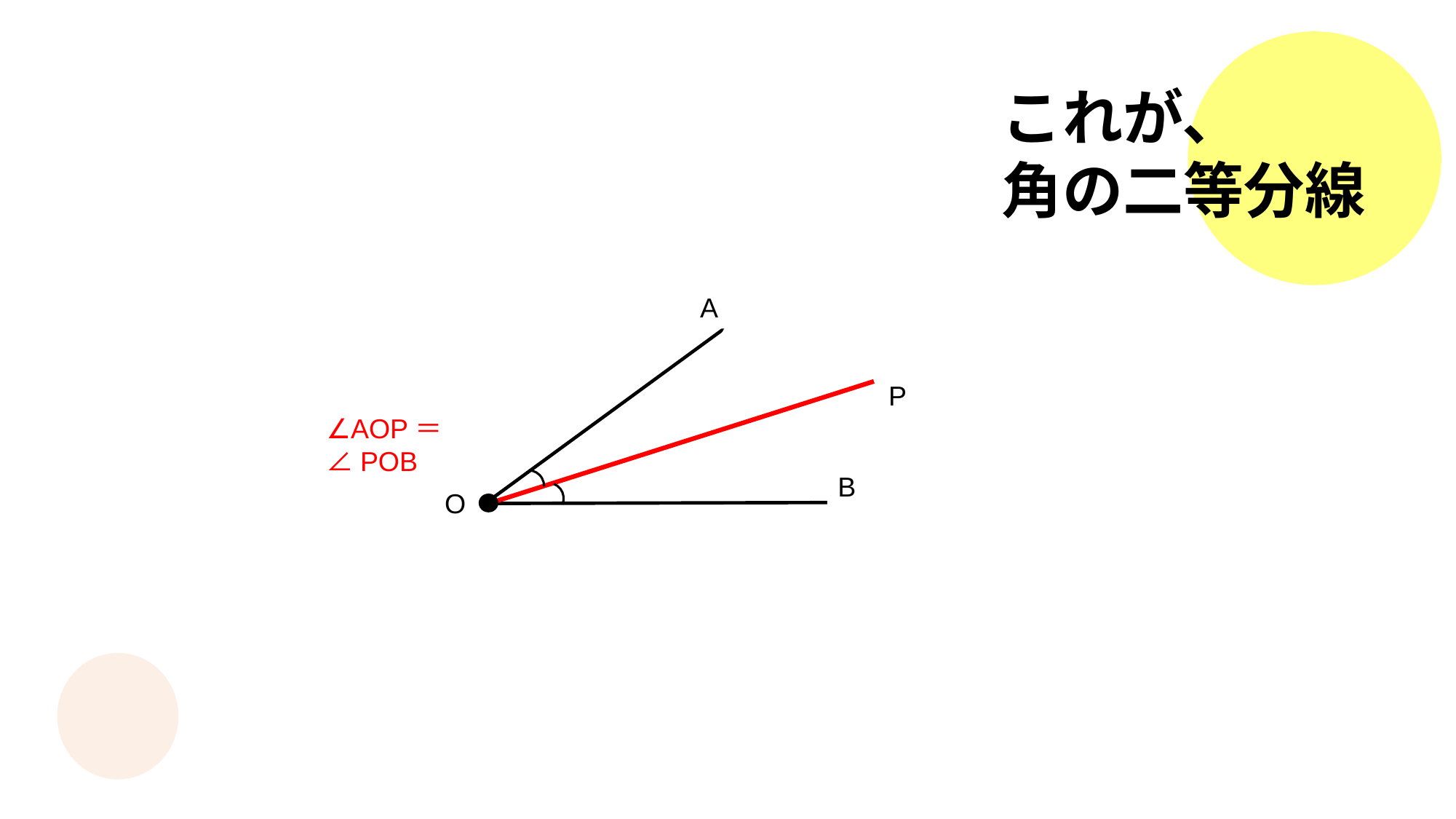

これが、
角の二等分線
A

B
O
P
∠AOP＝∠POB